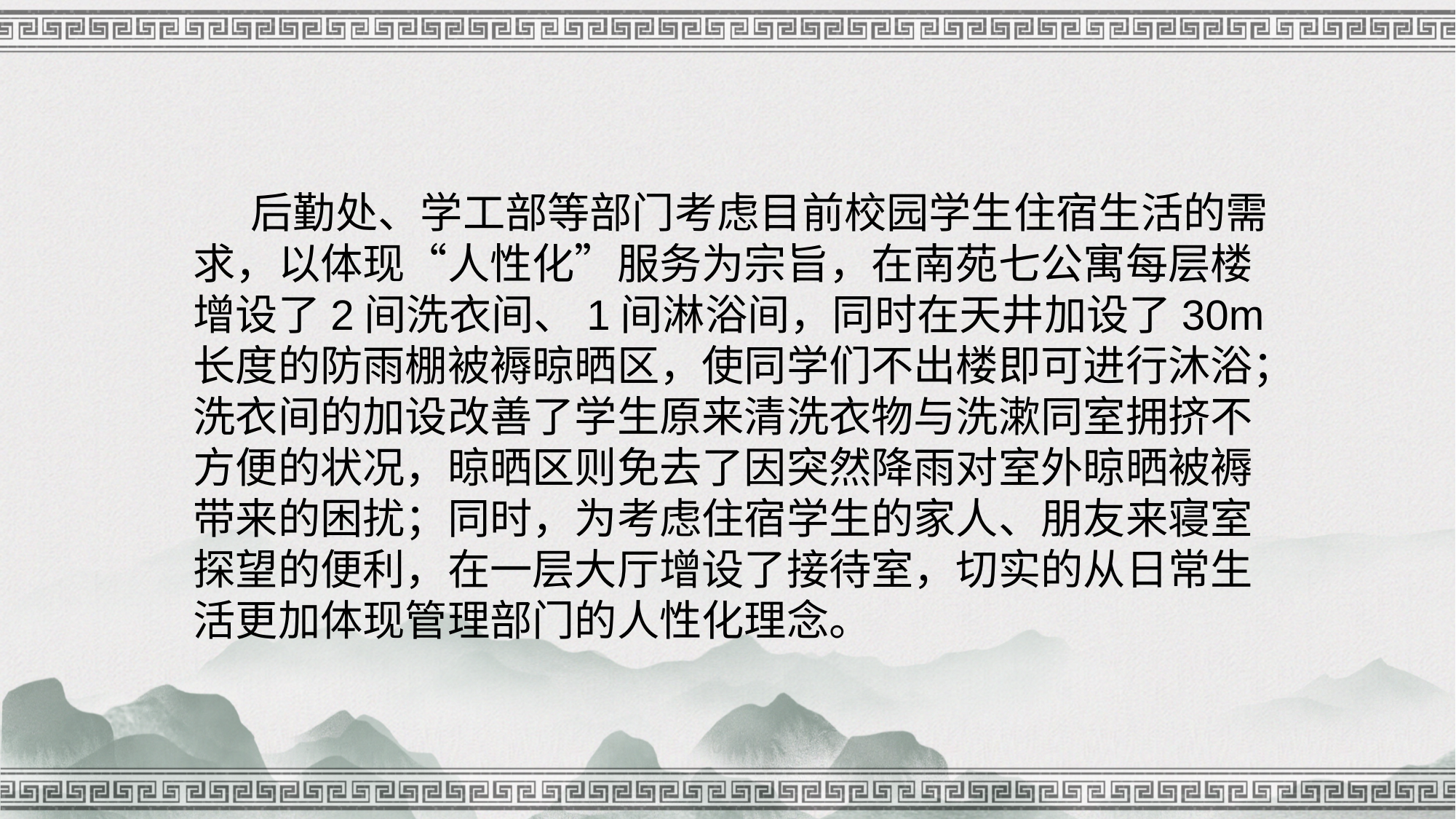

后勤处、学工部等部门考虑目前校园学生住宿生活的需求，以体现“人性化”服务为宗旨，在南苑七公寓每层楼增设了2间洗衣间、1间淋浴间，同时在天井加设了30m 长度的防雨棚被褥晾晒区，使同学们不出楼即可进行沐浴；洗衣间的加设改善了学生原来清洗衣物与洗漱同室拥挤不方便的状况，晾晒区则免去了因突然降雨对室外晾晒被褥带来的困扰；同时，为考虑住宿学生的家人、朋友来寝室探望的便利，在一层大厅增设了接待室，切实的从日常生活更加体现管理部门的人性化理念。